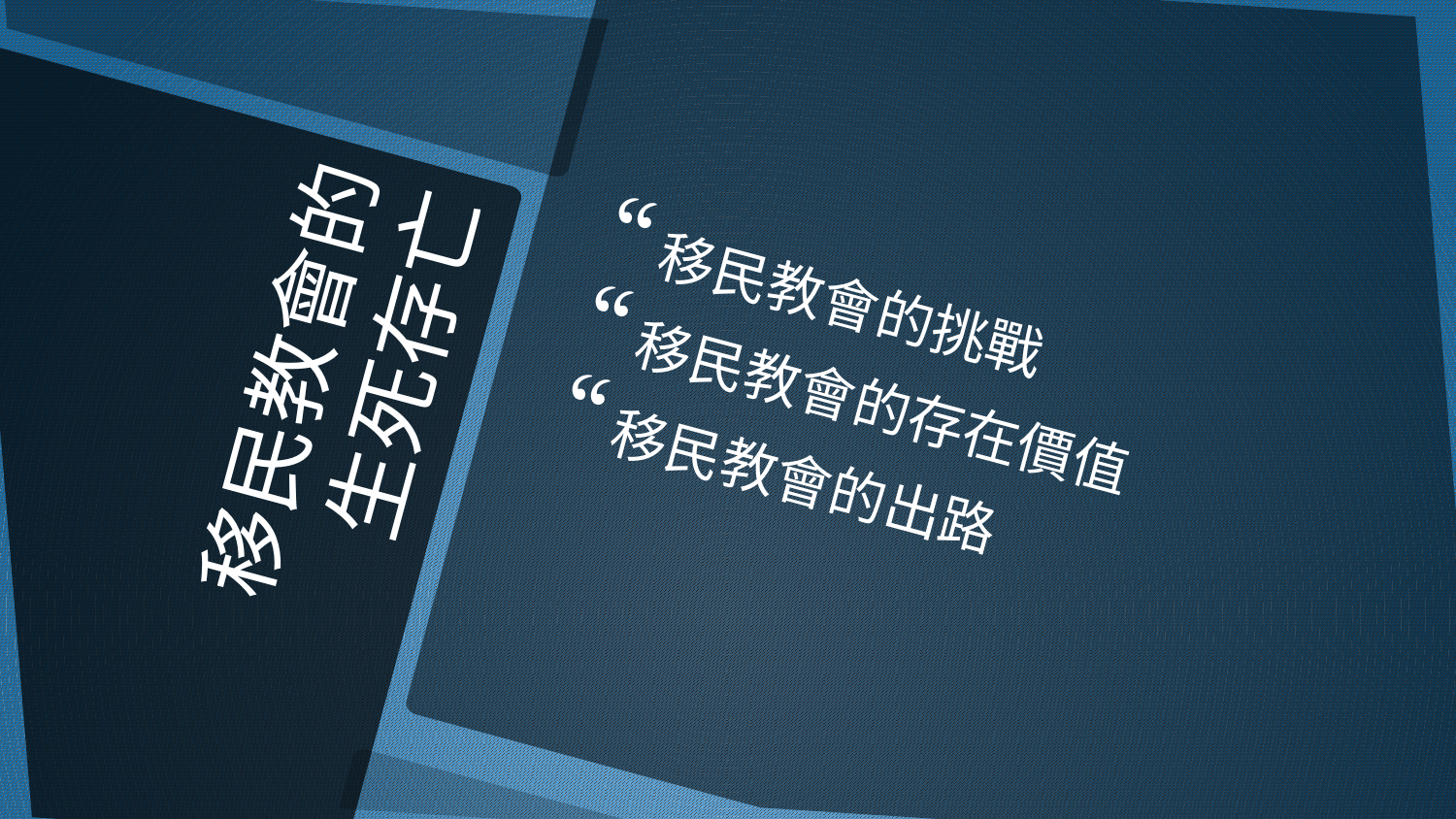

移民教會的挑戰
移民教會的存在價值
移民教會的出路
# 移民教會的 生死存亡